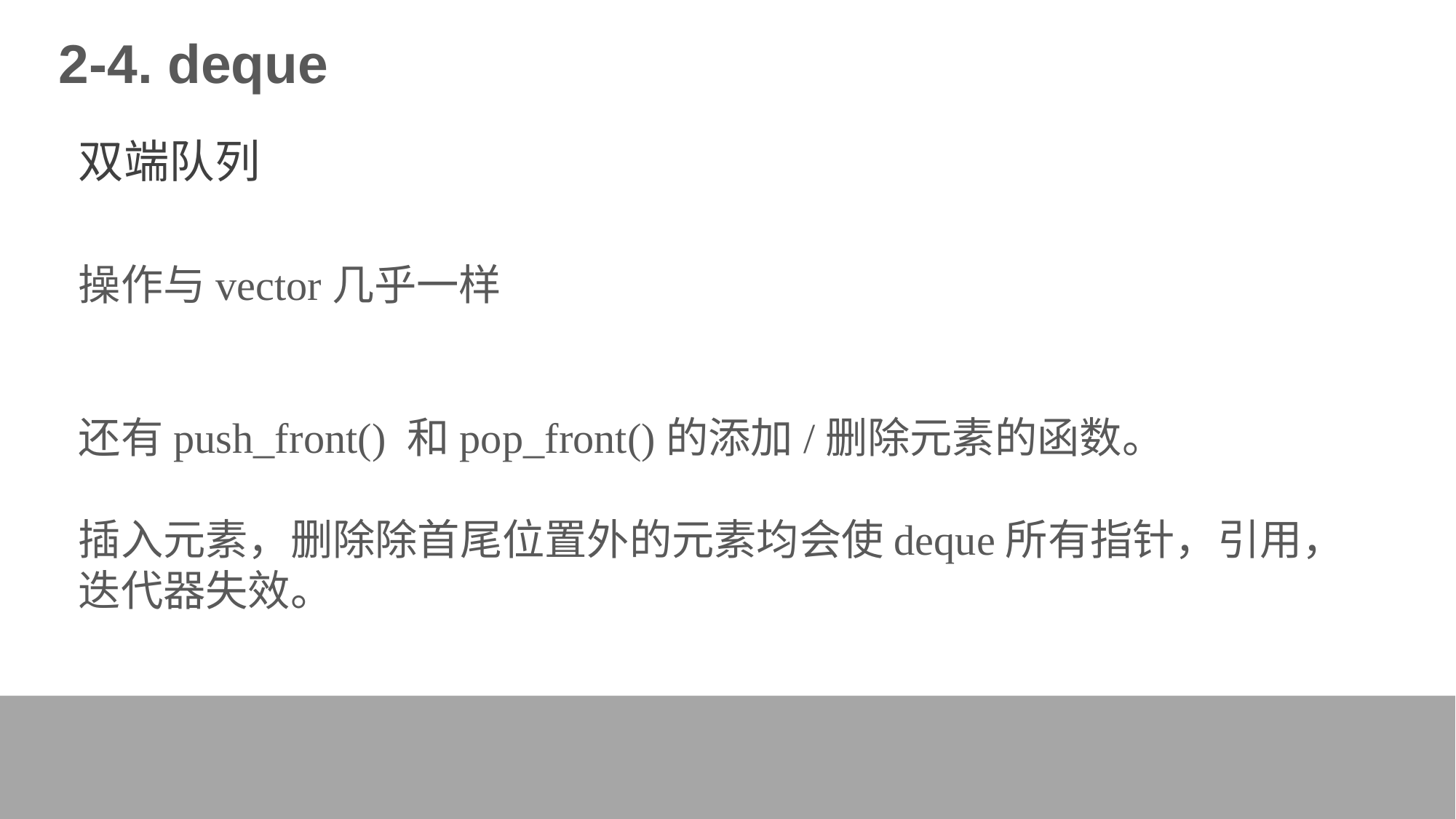

2-4. deque
双端队列
操作与vector几乎一样

还有push_front() 和pop_front()的添加/删除元素的函数。

插入元素，删除除首尾位置外的元素均会使deque所有指针，引用，迭代器失效。